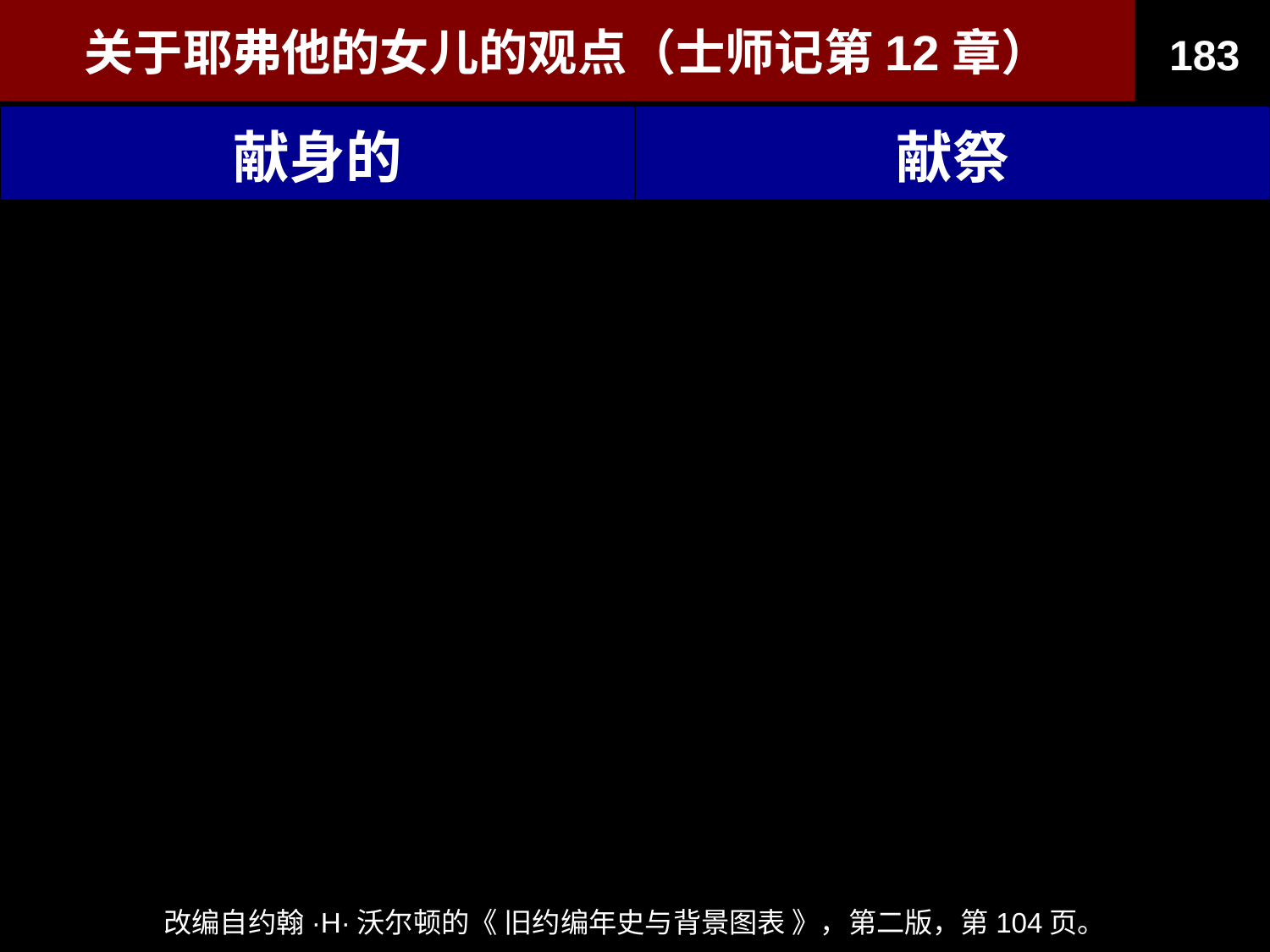

关于耶弗他的女儿的观点（士师记第12章）
183
| 献身的 | 献祭 |
| --- | --- |
| 4. 有女性在会幕中服侍的证据——出埃及记 38:8；撒母耳记上 | 4. 如果让女性进入会幕服侍是常见的做法，为什么还要特别表扬呢？ |
| 5. 活人献祭显然违反了上帝的律法，即使耶弗他想继续下去，舆论也不会允许。 | 5. 人祭被视为在战斗中的最后一搏（列王纪下 3:27）。 |
改编自约翰·H·沃尔顿的《 旧约编年史与背景图表 》，第二版，第104页。